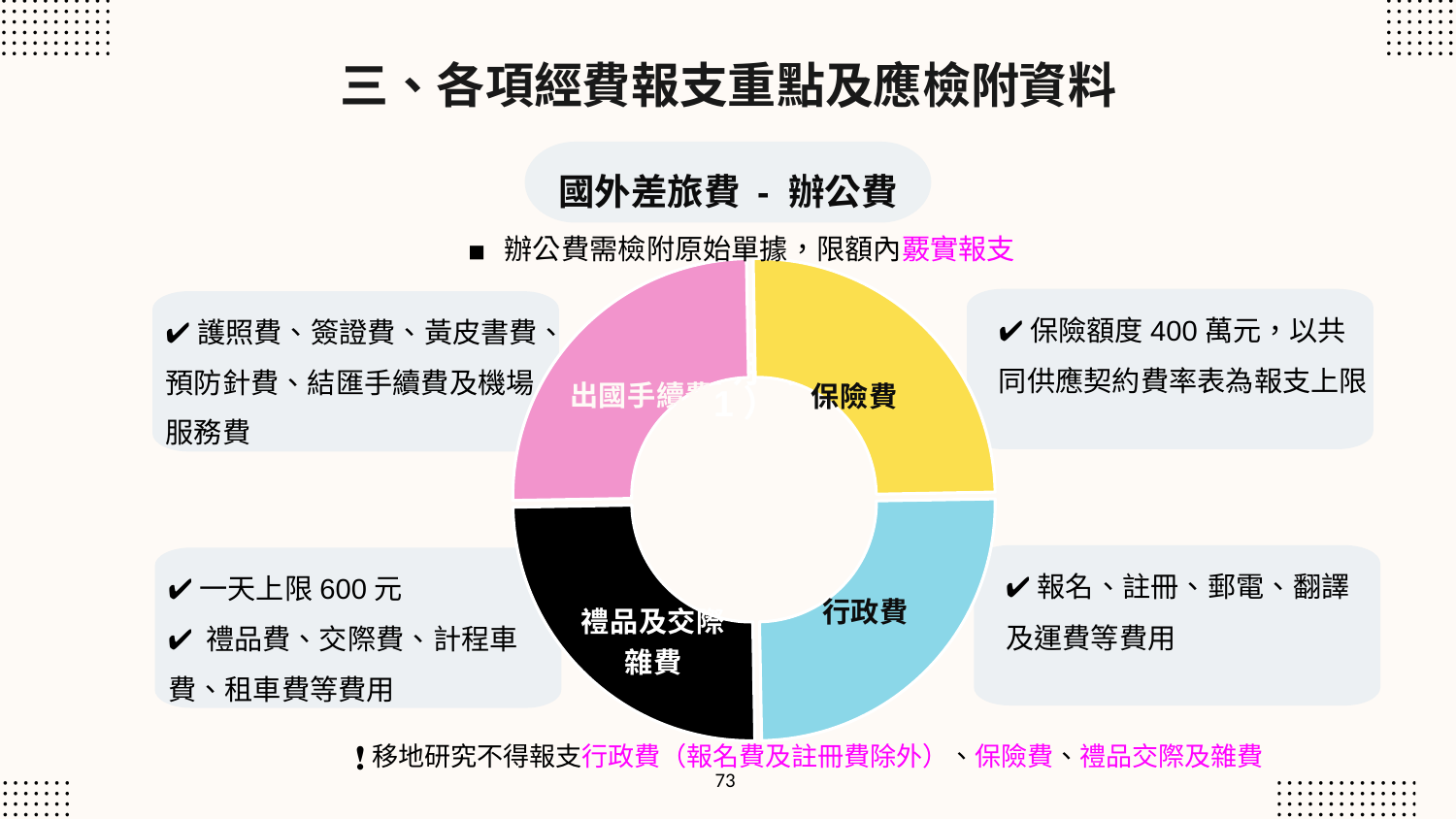

三、各項經費報支重點及應檢附資料

國外差旅費 - 辦公費
辦公費需檢附原始單據，限額內覈實報支

### Chart

| Category | 佔比 |
|---|---|
| 住宿費 | 25.0 |
| 膳食費 | 25.0 |
| 零用費 | 25.0 |
| 零用費 | 25.0 |

✔保險額度400萬元，以共同供應契約費率表為報支上限
✔護照費、簽證費、黃皮書費、預防針費、結匯手續費及機場服務費
購票證明（3擇1）

✔報名、註冊、郵電、翻譯及運費等費用
✔一天上限600元
✔ 禮品費、交際費、計程車費、租車費等費用
❗移地研究不得報支行政費（報名費及註冊費除外）、保險費、禮品交際及雜費
73